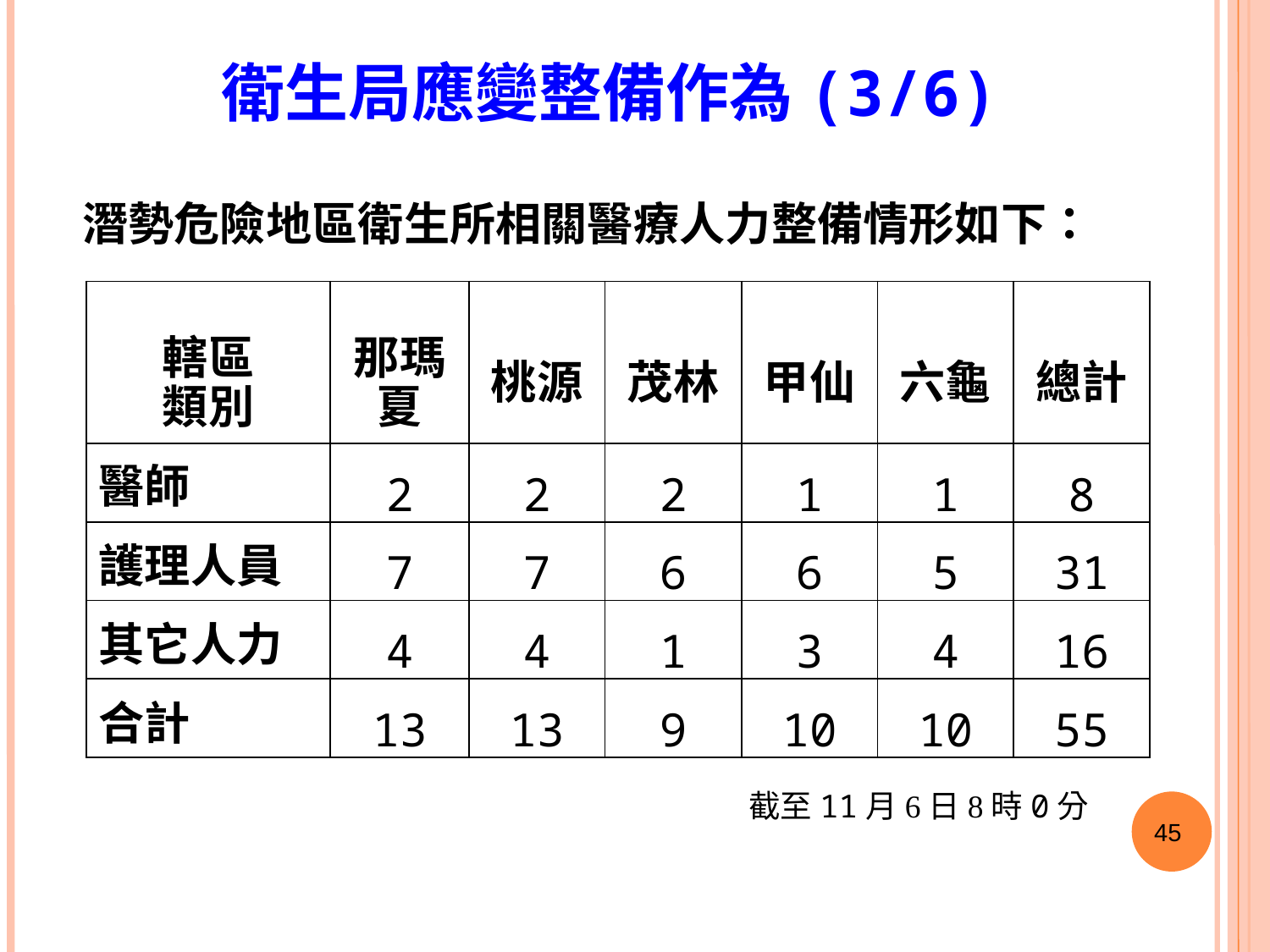

衛生局應變整備作為(3/6)

潛勢危險地區衛生所相關醫療人力整備情形如下：

| 轄區 類別 | 那瑪夏 | 桃源 | 茂林 | 甲仙 | 六龜 | 總計 |
| --- | --- | --- | --- | --- | --- | --- |
| 醫師 | 2 | 2 | 2 | 1 | 1 | 8 |
| 護理人員 | 7 | 7 | 6 | 6 | 5 | 31 |
| 其它人力 | 4 | 4 | 1 | 3 | 4 | 16 |
| 合計 | 13 | 13 | 9 | 10 | 10 | 55 |
截至11月6日8時0分

45